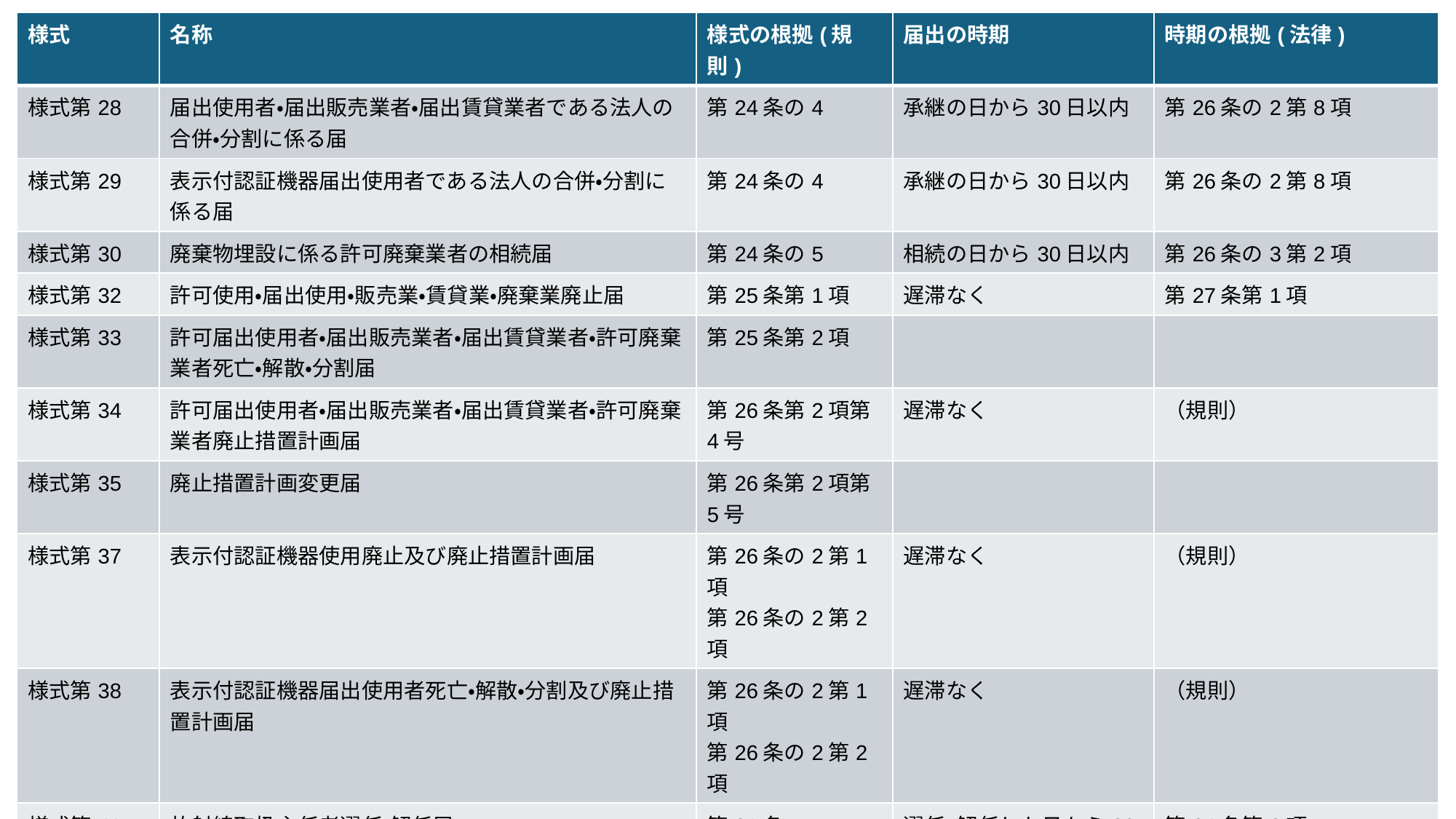

| 様式 | 名称 | 様式の根拠(規則) | 届出の時期 | 時期の根拠(法律) |
| --- | --- | --- | --- | --- |
| 様式第28 | 届出使用者・届出販売業者・届出賃貸業者である法人の合併・分割に係る届 | 第24条の4 | 承継の日から30日以内 | 第26条の2第8項 |
| 様式第29 | 表示付認証機器届出使用者である法人の合併・分割に係る届 | 第24条の4 | 承継の日から30日以内 | 第26条の2第8項 |
| 様式第30 | 廃棄物埋設に係る許可廃棄業者の相続届 | 第24条の5 | 相続の日から30日以内 | 第26条の3第2項 |
| 様式第32 | 許可使用・届出使用・販売業・賃貸業・廃棄業廃止届 | 第25条第1項 | 遅滞なく | 第27条第1項 |
| 様式第33 | 許可届出使用者・届出販売業者・届出賃貸業者・許可廃棄業者死亡・解散・分割届 | 第25条第2項 |  |  |
| 様式第34 | 許可届出使用者・届出販売業者・届出賃貸業者・許可廃棄業者廃止措置計画届 | 第26条第2項第4号 | 遅滞なく | （規則） |
| 様式第35 | 廃止措置計画変更届 | 第26条第2項第5号 |  |  |
| 様式第37 | 表示付認証機器使用廃止及び廃止措置計画届 | 第26条の2第1項 第26条の2第2項 | 遅滞なく | （規則） |
| 様式第38 | 表示付認証機器届出使用者死亡・解散・分割及び廃止措置計画届 | 第26条の2第1項 第26条の2第2項 | 遅滞なく | （規則） |
| 様式第41 | 放射線取扱主任者選任・解任届 | 第31条 | 選任･解任した日から30日以内 | 第34条第2項 |
| 様式第42 | 放射線取扱主任者の代理者選任・解任届 | 第33条第2項 | 選任･解任した日から30日以内 | 第37条第3項 |
| 様式第53の2 | 特定放射性同位元素防護管理者選任・解任届 | 第38条の6第1項 | 選任･解任した日から30日以内 | 第38条の2第2項 |
| 様式第53の3 | 特定放射性同位元素防護管理者の代理者選任・解任届 | 第38条の8第2項 | 選任･解任した日から30日以内 | 第38条で準用する第37条第3項 |